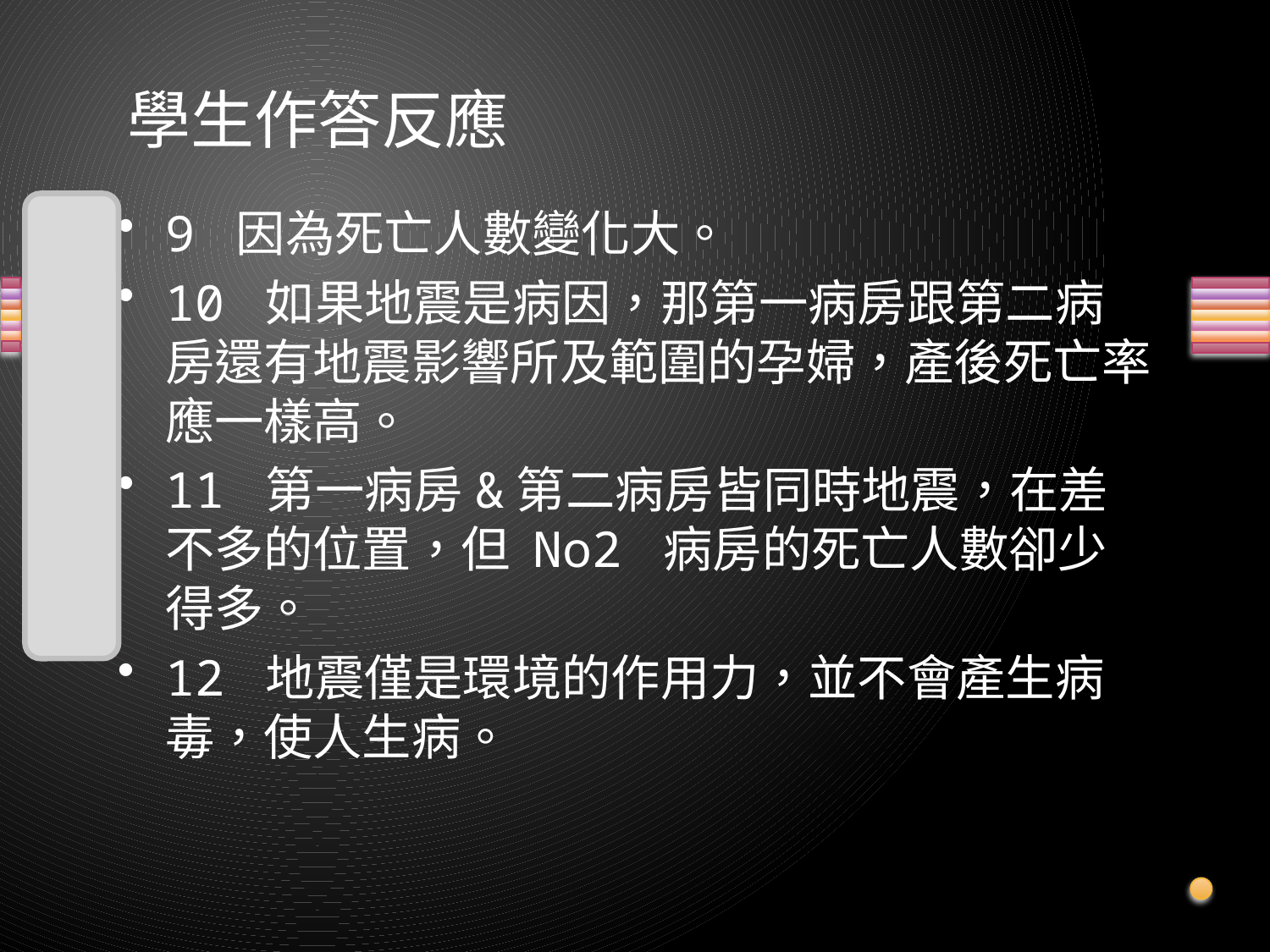

# 學生作答反應

04
9 因為死亡人數變化大。
10 如果地震是病因，那第一病房跟第二病房還有地震影響所及範圍的孕婦，產後死亡率應一樣高。
11 第一病房&第二病房皆同時地震，在差不多的位置，但 No2 病房的死亡人數卻少得多。
12 地震僅是環境的作用力，並不會產生病毒，使人生病。
21
21
01